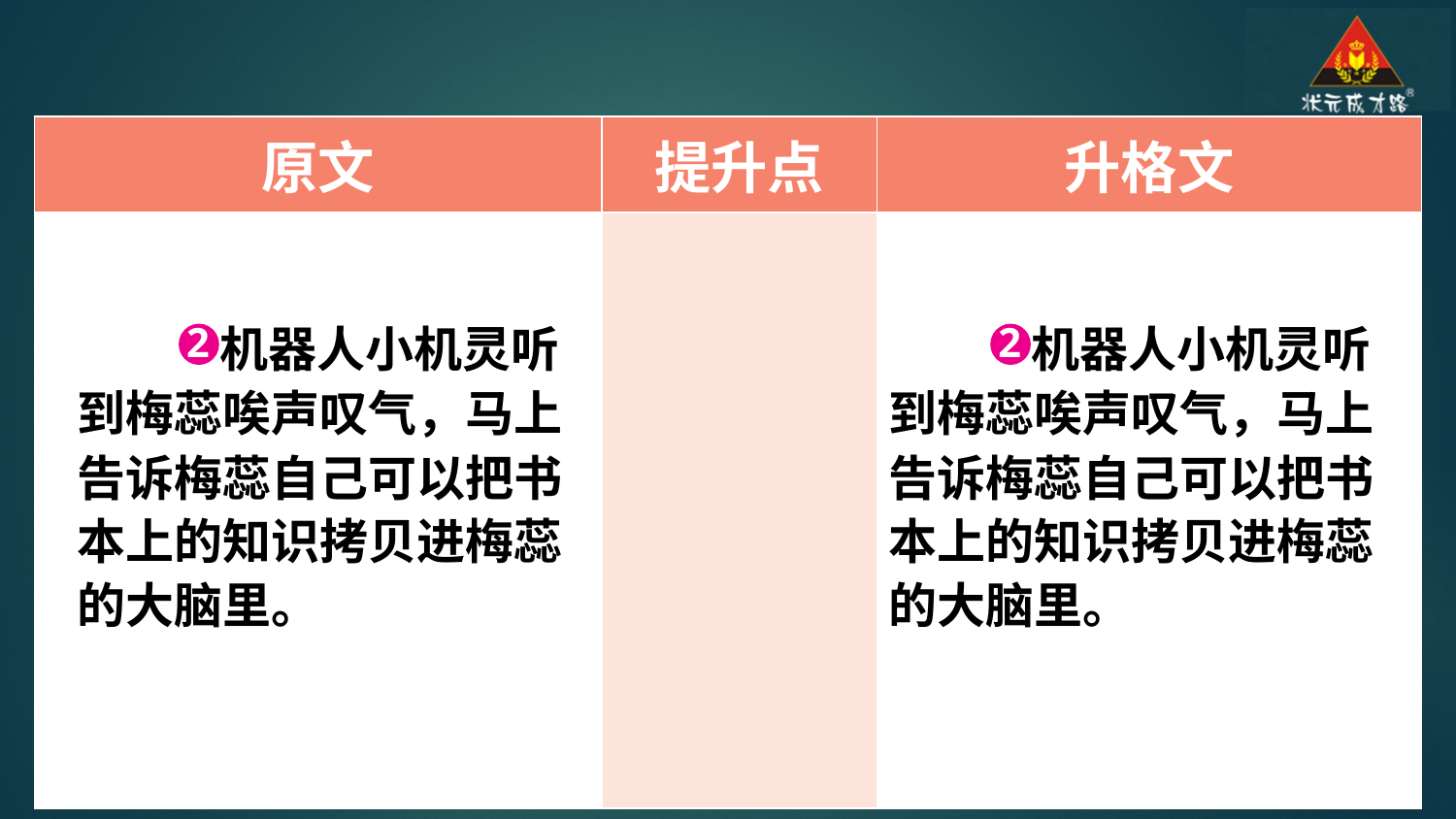

| 原文 | 提升点 | 升格文 |
| --- | --- | --- |
|  |  |  |
机器人小机灵听到梅蕊唉声叹气，马上告诉梅蕊自己可以把书本上的知识拷贝进梅蕊的大脑里。
2
机器人小机灵听到梅蕊唉声叹气，马上告诉梅蕊自己可以把书本上的知识拷贝进梅蕊的大脑里。
2